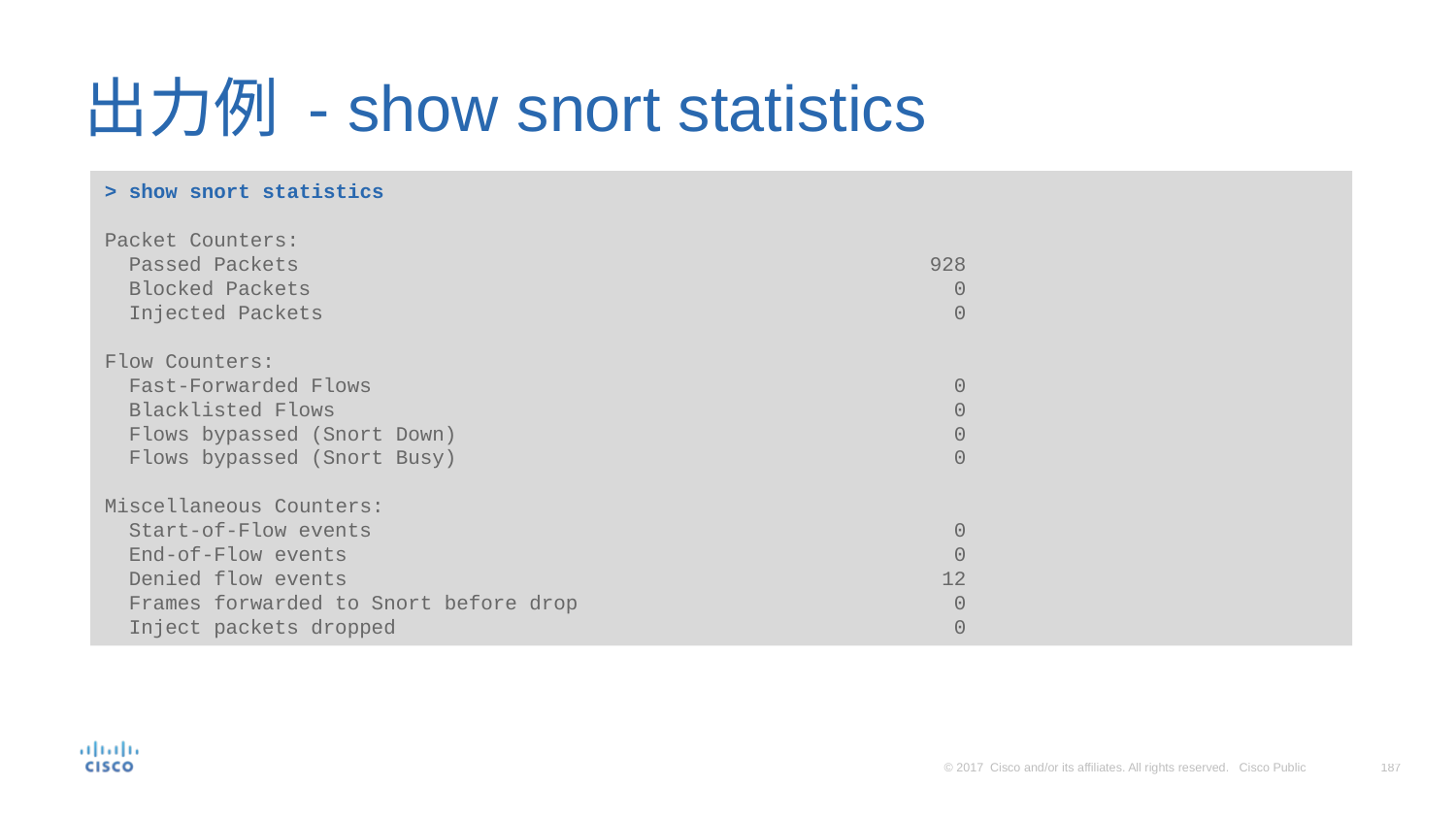

# 出力例 - show snort statistics
> show snort statistics

Packet Counters:
  Passed Packets                                                    928
  Blocked Packets                                                     0
  Injected Packets                                                    0

Flow Counters:
  Fast-Forwarded Flows                                                0
  Blacklisted Flows                                                   0
  Flows bypassed (Snort Down)                                         0
  Flows bypassed (Snort Busy)                                         0

Miscellaneous Counters:
  Start-of-Flow events                                                0
  End-of-Flow events                                                  0
  Denied flow events                                                 12
  Frames forwarded to Snort before drop                               0
  Inject packets dropped                                              0